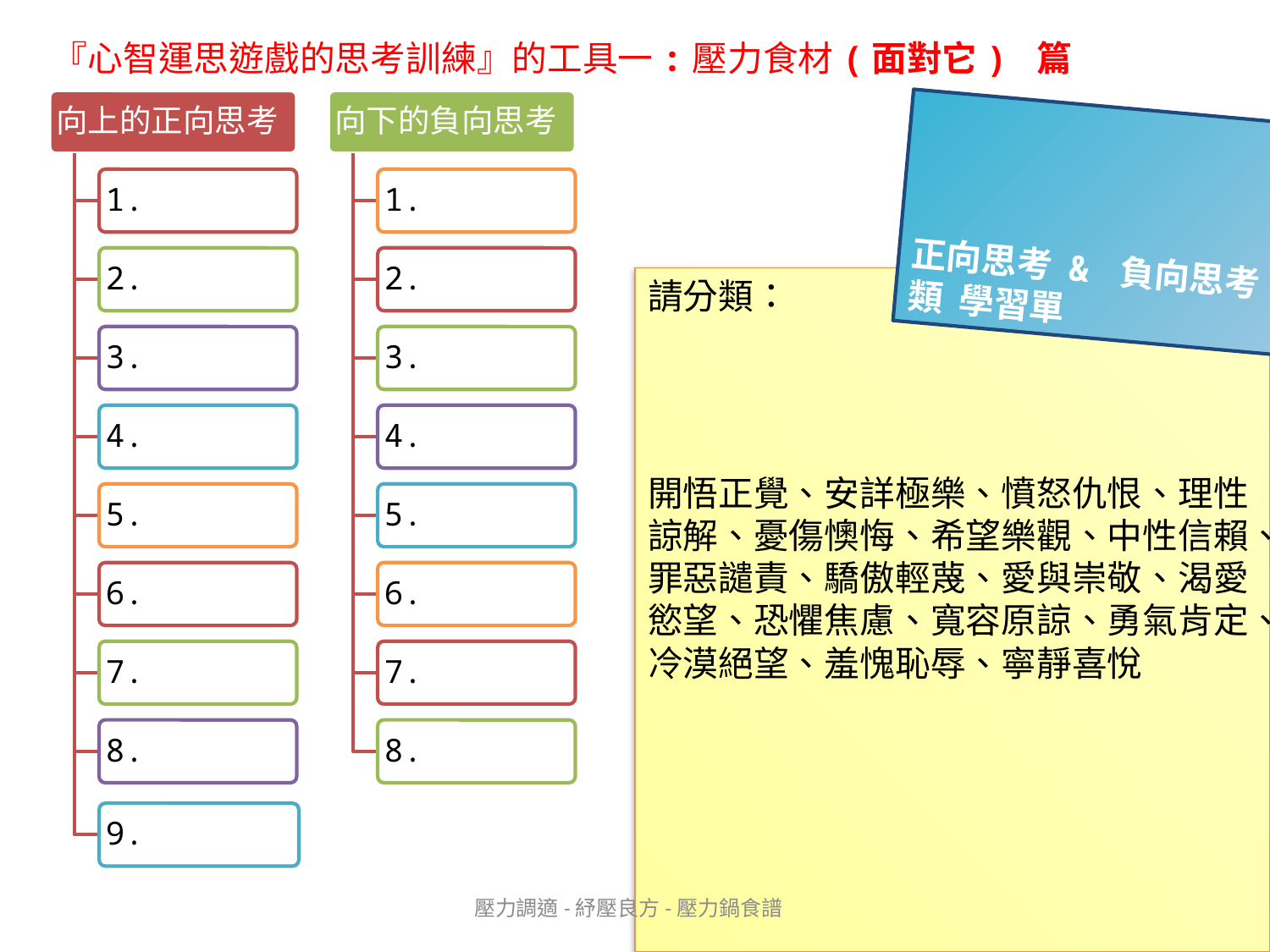

『心智運思遊戲的思考訓練』的工具一:壓力食材(面對它) 篇
向上的正向思考
1.
2.
3.
4.
5.
6.
7.
8.
9.
向下的負向思考
1.
2.
3.
4.
5.
6.
7.
8.
# 正向思考 & 負向思考  形容詞分類  學習單
請分類：

開悟正覺、安詳極樂、憤怒仇恨、理性諒解、憂傷懊悔、希望樂觀、中性信賴、罪惡譴責、驕傲輕蔑、愛與崇敬、渴愛慾望、恐懼焦慮、寬容原諒、勇氣肯定、冷漠絕望、羞愧恥辱、寧靜喜悅
壓力調適-紓壓良方-壓力鍋食譜
3